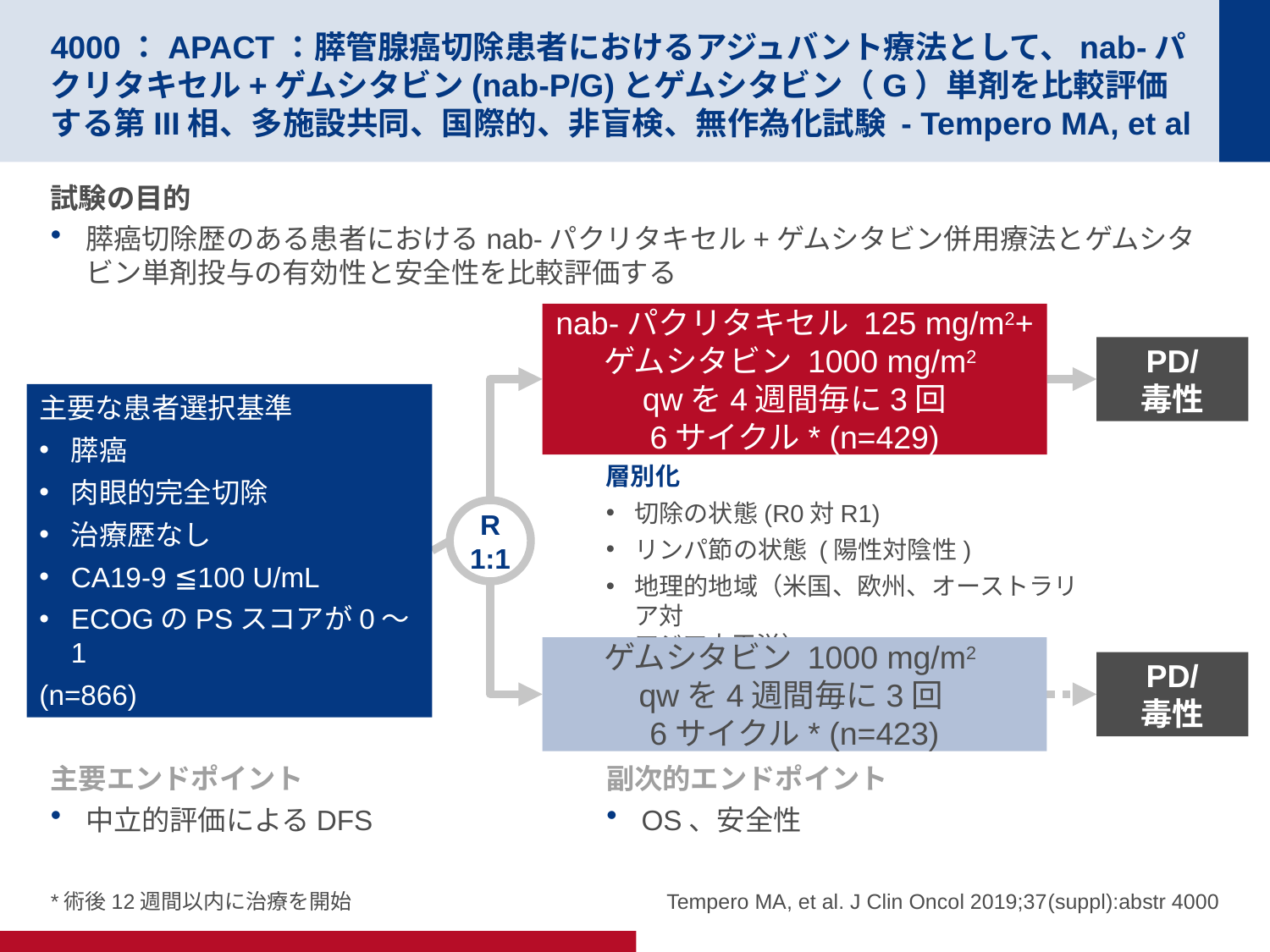

# 4000：APACT：膵管腺癌切除患者におけるアジュバント療法として、nab-パクリタキセル+ゲムシタビン(nab-P/G)とゲムシタビン（G）単剤を比較評価する第III相、多施設共同、国際的、非盲検、無作為化試験 - Tempero MA, et al
試験の目的
膵癌切除歴のある患者におけるnab-パクリタキセル+ゲムシタビン併用療法とゲムシタビン単剤投与の有効性と安全性を比較評価する
nab-パクリタキセル 125 mg/m2+ ゲムシタビン 1000 mg/m2
qwを4週間毎に3回
6サイクル* (n=429)
PD/
毒性
主要な患者選択基準
膵癌
肉眼的完全切除
治療歴なし
CA19-9 ≦100 U/mL
ECOGのPSスコアが0～1
(n=866)
層別化
切除の状態(R0対R1)
リンパ節の状態 (陽性対陰性)
地理的地域（米国、欧州、オーストラリア対
アジア太平洋）
R
1:1
ゲムシタビン 1000 mg/m2
qwを4週間毎に3回
6サイクル* (n=423)
PD/
毒性
主要エンドポイント
中立的評価によるDFS

副次的エンドポイント
OS、安全性
*術後12週間以内に治療を開始
Tempero MA, et al. J Clin Oncol 2019;37(suppl):abstr 4000